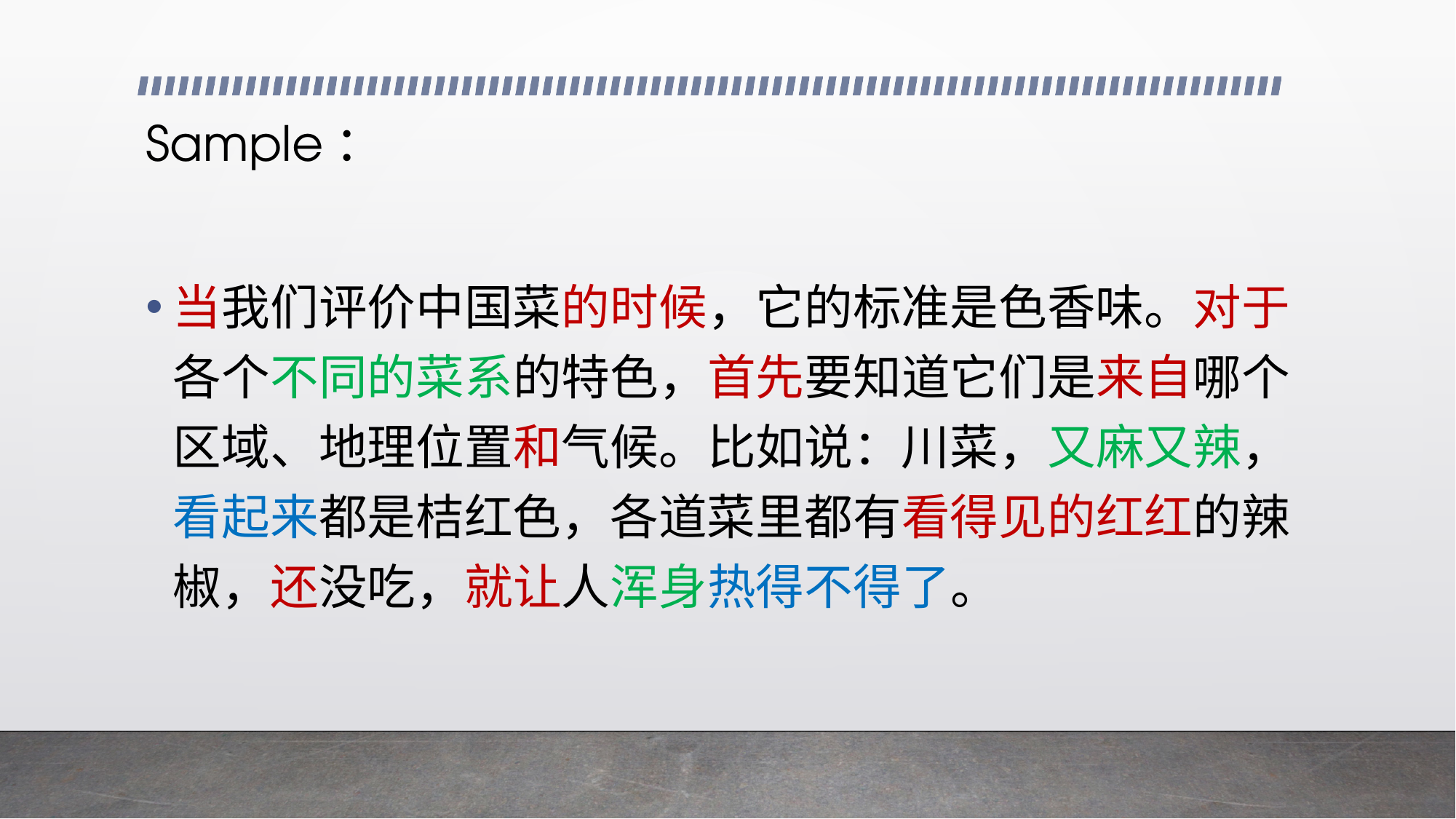

# Sample：
当我们评价中国菜的时候，它的标准是色香味。对于各个不同的菜系的特色，首先要知道它们是来自哪个区域、地理位置和气候。比如说：川菜，又麻又辣，看起来都是桔红色，各道菜里都有看得见的红红的辣椒，还没吃，就让人浑身热得不得了。